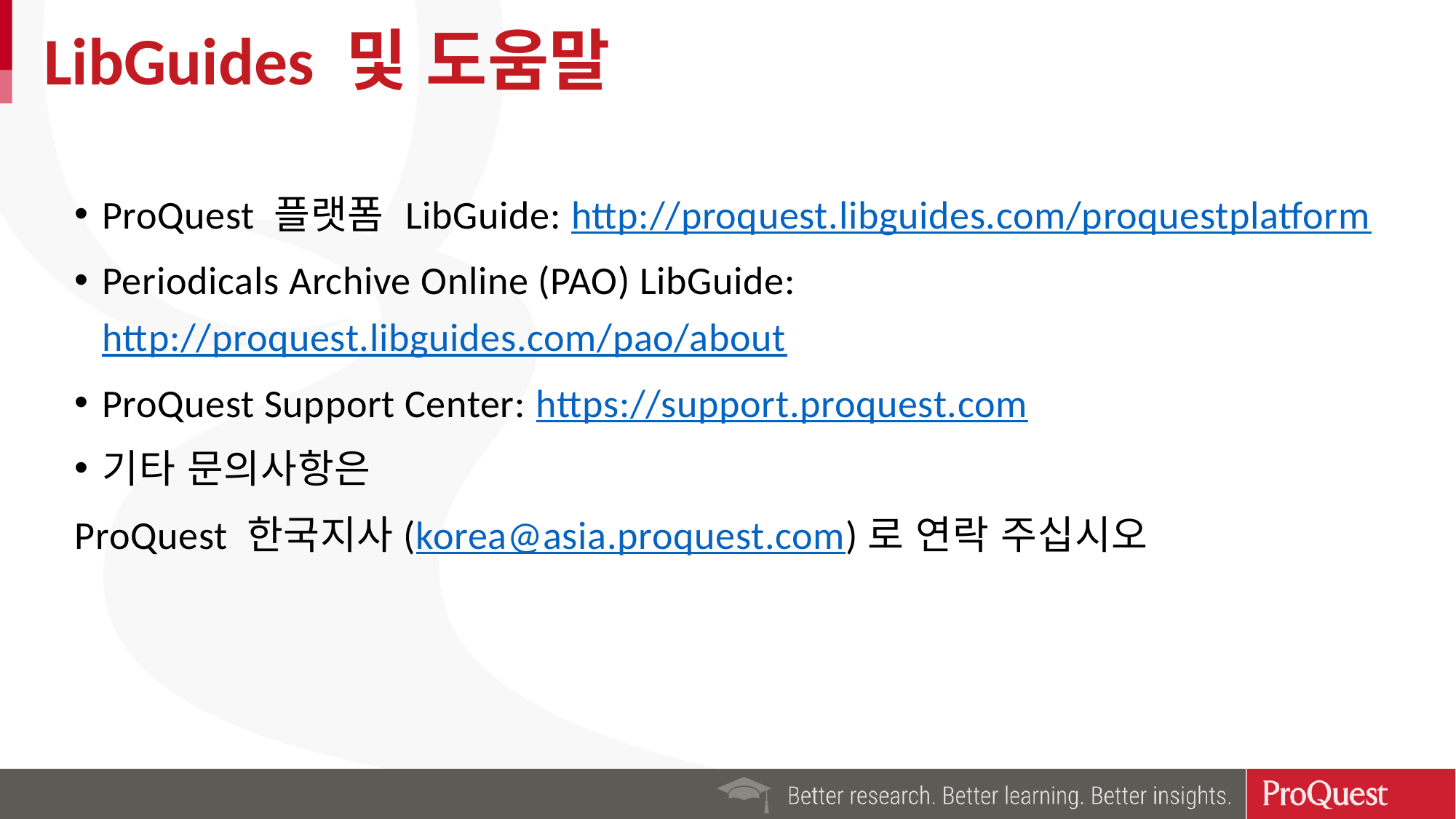

# LibGuides 및 도움말
ProQuest 플랫폼 LibGuide: http://proquest.libguides.com/proquestplatform
Periodicals Archive Online (PAO) LibGuide: http://proquest.libguides.com/pao/about
ProQuest Support Center: https://support.proquest.com
기타 문의사항은
ProQuest 한국지사(korea@asia.proquest.com)로 연락 주십시오